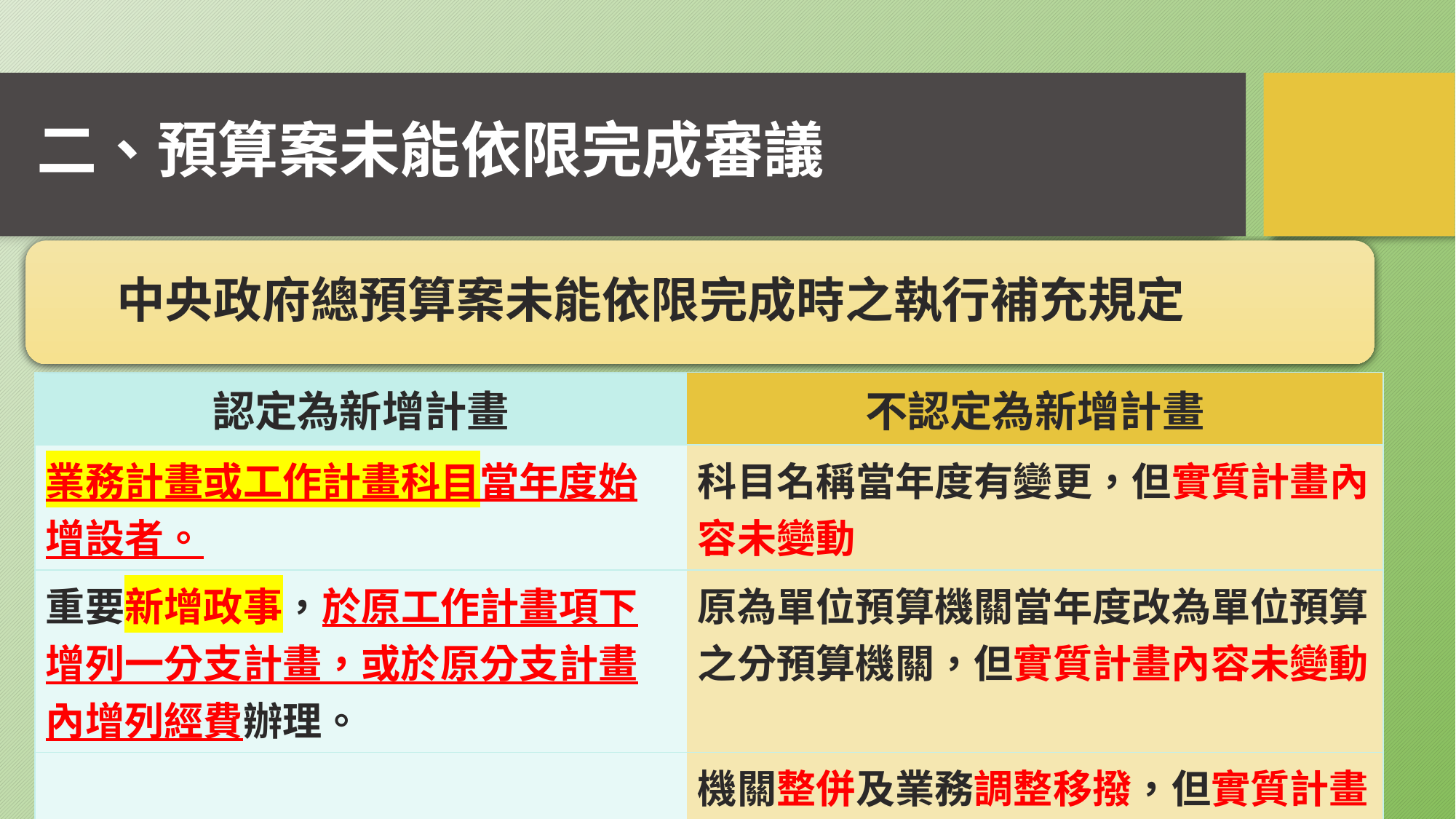

# 二、預算案未能依限完成審議

中央政府總預算案未能依限完成時之執行補充規定
| 認定為新增計畫 | 不認定為新增計畫 |
| --- | --- |
| 業務計畫或工作計畫科目當年度始增設者。 | 科目名稱當年度有變更，但實質計畫內容未變動 |
| 重要新增政事，於原工作計畫項下增列一分支計畫，或於原分支計畫內增列經費辦理。 | 原為單位預算機關當年度改為單位預算之分預算機關，但實質計畫內容未變動 |
|  | 機關整併及業務調整移撥，但實質計畫內容未變動 |